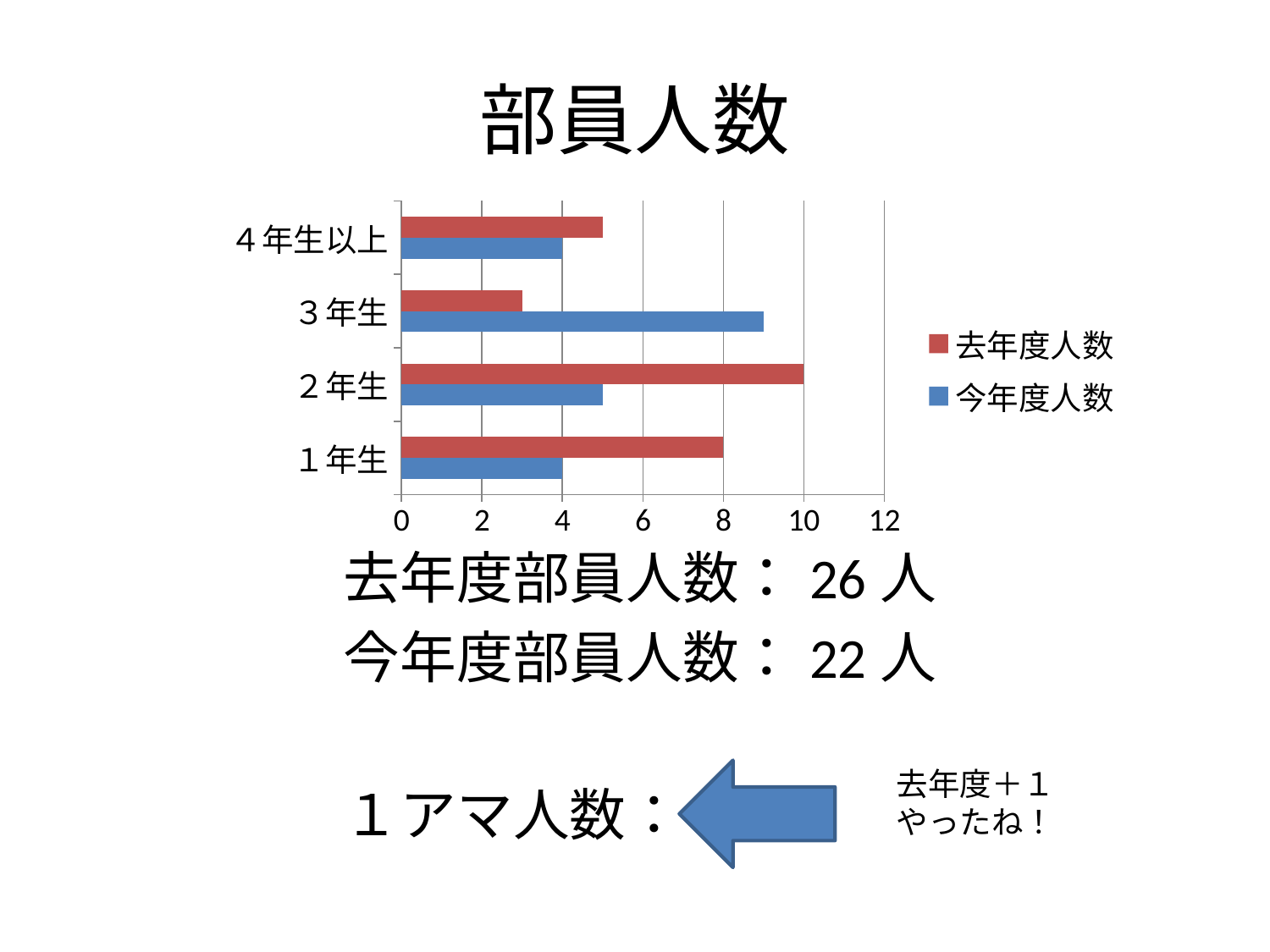

# 部員人数

### Chart

| Category | 今年度人数 | 去年度人数 |
|---|---|---|
| １年生 | 4.0 | 8.0 |
| ２年生 | 5.0 | 10.0 |
| ３年生 | 9.0 | 3.0 |
| ４年生以上 | 4.0 | 5.0 |
　　　　去年度部員人数：26人
　　　　今年度部員人数：22人

　　　　１アマ人数：3人

去年度＋１　やったね！